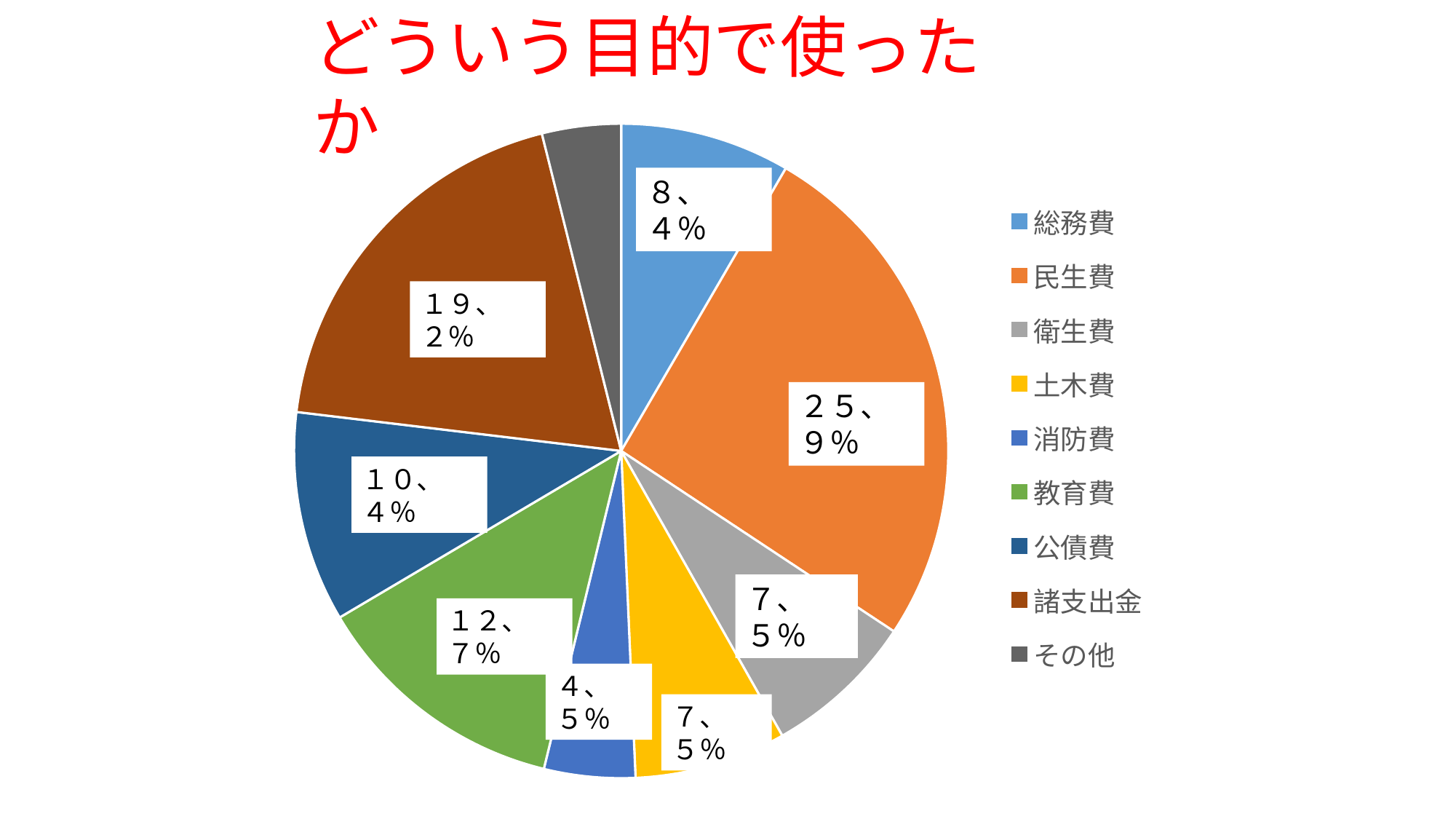

どういう目的で使ったか

### Chart

| Category | 目的別支出 |
|---|---|
| 総務費 | 8.4 |
| 民生費 | 25.9 |
| 衛生費 | 7.5 |
| 土木費 | 7.5 |
| 消防費 | 4.5 |
| 教育費 | 12.7 |
| 公債費 | 10.4 |
| 諸支出金 | 19.2 |
| その他 | 3.9 |
８、４％
１９、２％
２５、９％
１０、４％
７、５％
１２、７％
４、５％
７、５％